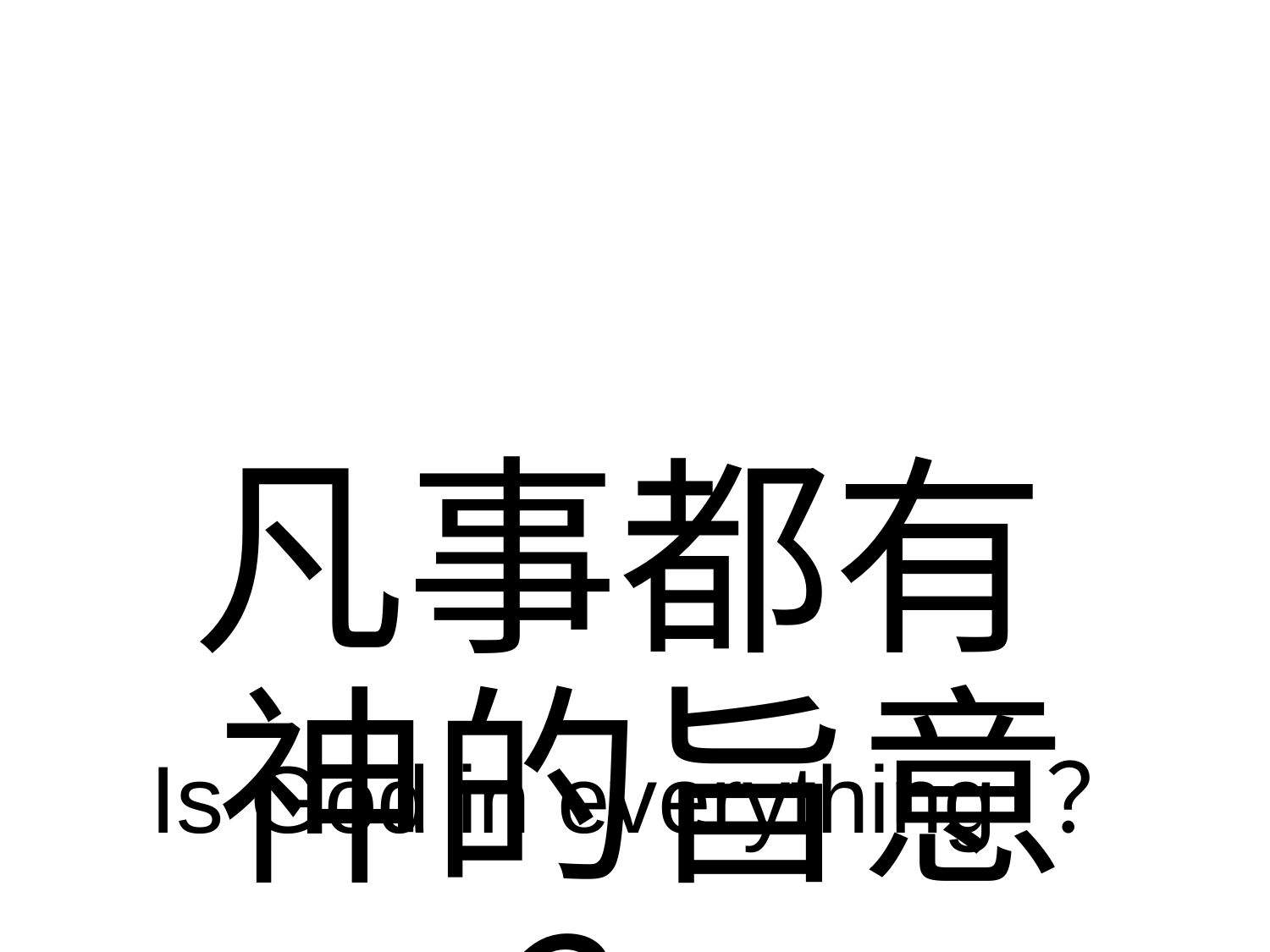

Is God in everything ？
# 凡事都有 神的旨意 ？